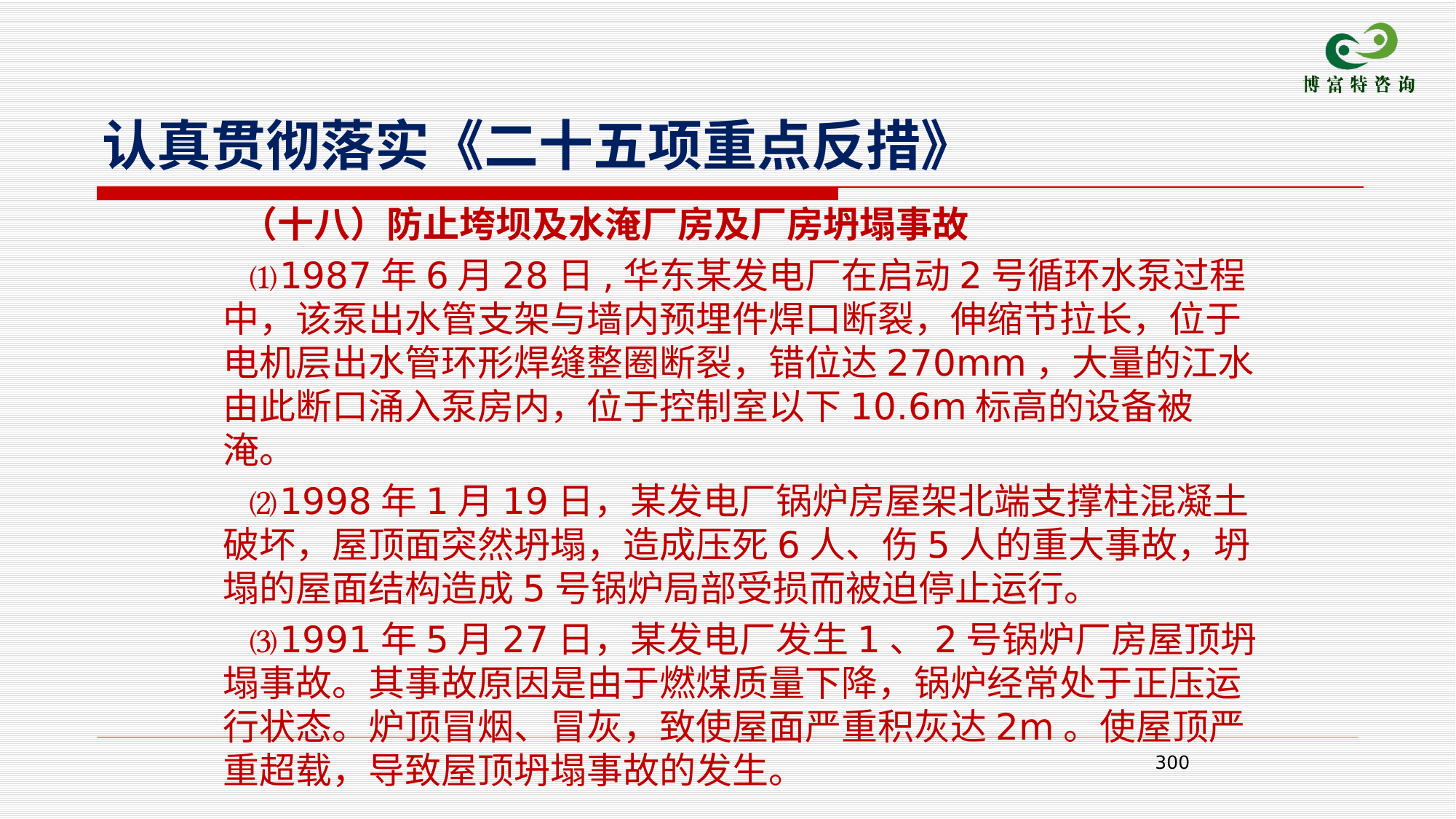

认真贯彻落实《二十五项重点反措》
        （十八）防止垮坝及水淹厂房及厂房坍塌事故
       ⑴1987年6月28日,华东某发电厂在启动2号循环水泵过程中，该泵出水管支架与墙内预埋件焊口断裂，伸缩节拉长，位于电机层出水管环形焊缝整圈断裂，错位达270mm，大量的江水由此断口涌入泵房内，位于控制室以下10.6m标高的设备被淹。
       ⑵1998年1月19日，某发电厂锅炉房屋架北端支撑柱混凝土破坏，屋顶面突然坍塌，造成压死6人、伤5人的重大事故，坍塌的屋面结构造成5号锅炉局部受损而被迫停止运行。
       ⑶1991年5月27日，某发电厂发生1、2号锅炉厂房屋顶坍塌事故。其事故原因是由于燃煤质量下降，锅炉经常处于正压运行状态。炉顶冒烟、冒灰，致使屋面严重积灰达2m。使屋顶严重超载，导致屋顶坍塌事故的发生。

300